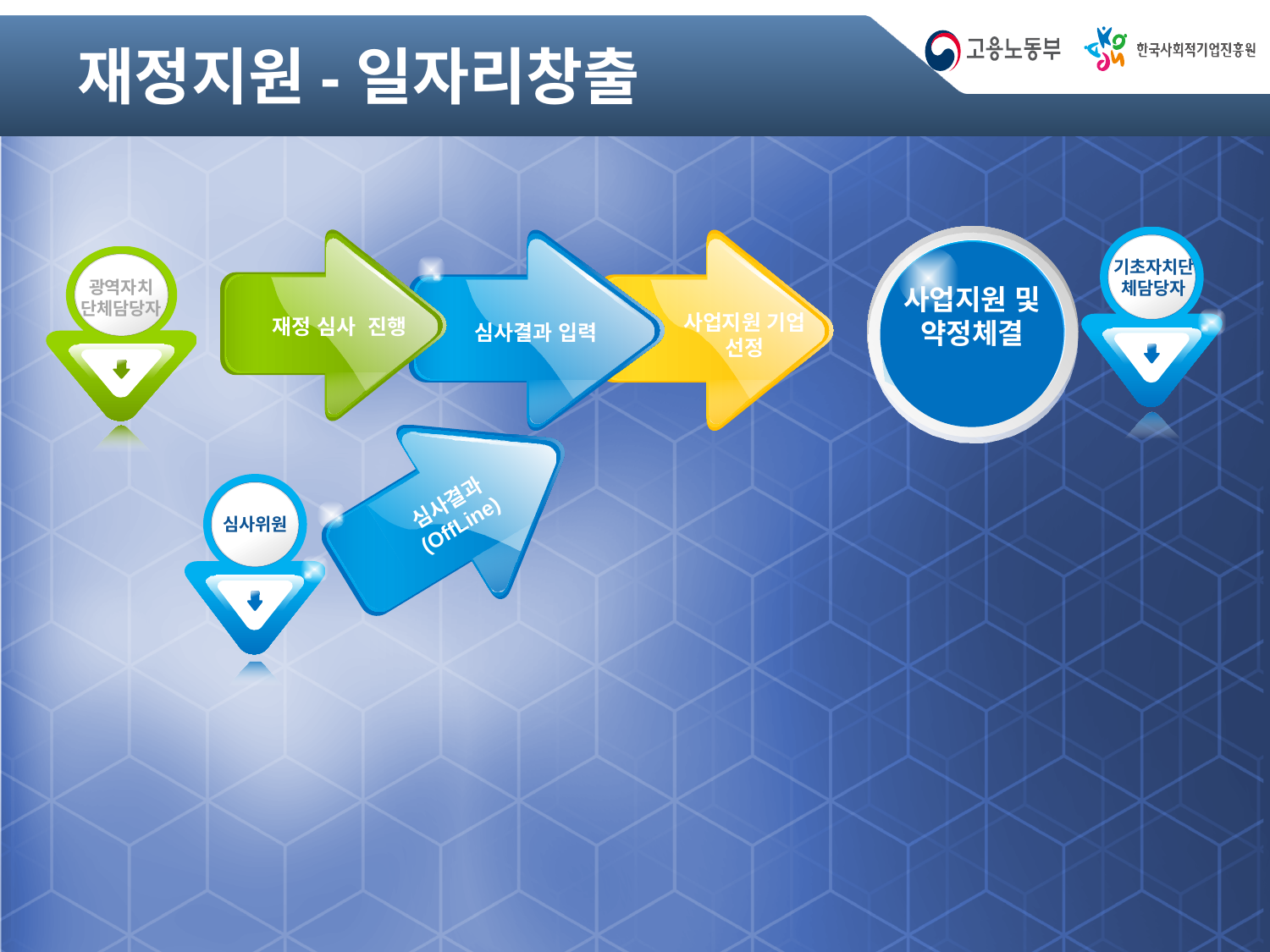

# 재정지원-일자리창출

재정 심사  진행

심사결과 입력

사업지원 기업 선정

사업지원 및
약정체결

기초자치단체담당자

광역자치
단체담당자

심사결과 (OffLine)

심사위원